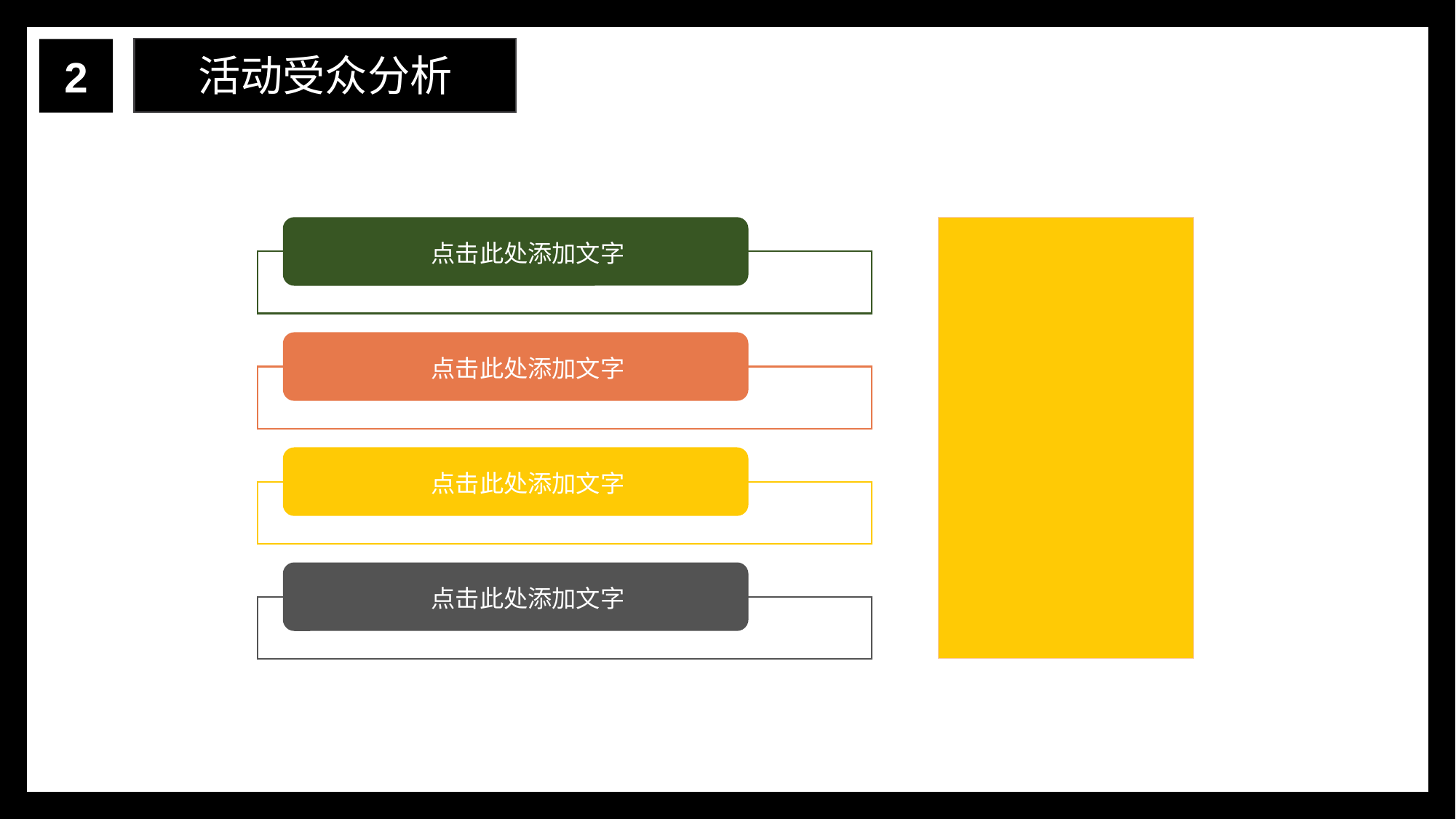

2
活动受众分析

点击此处添加文字

点击此处添加文字

点击此处添加文字

点击此处添加文字